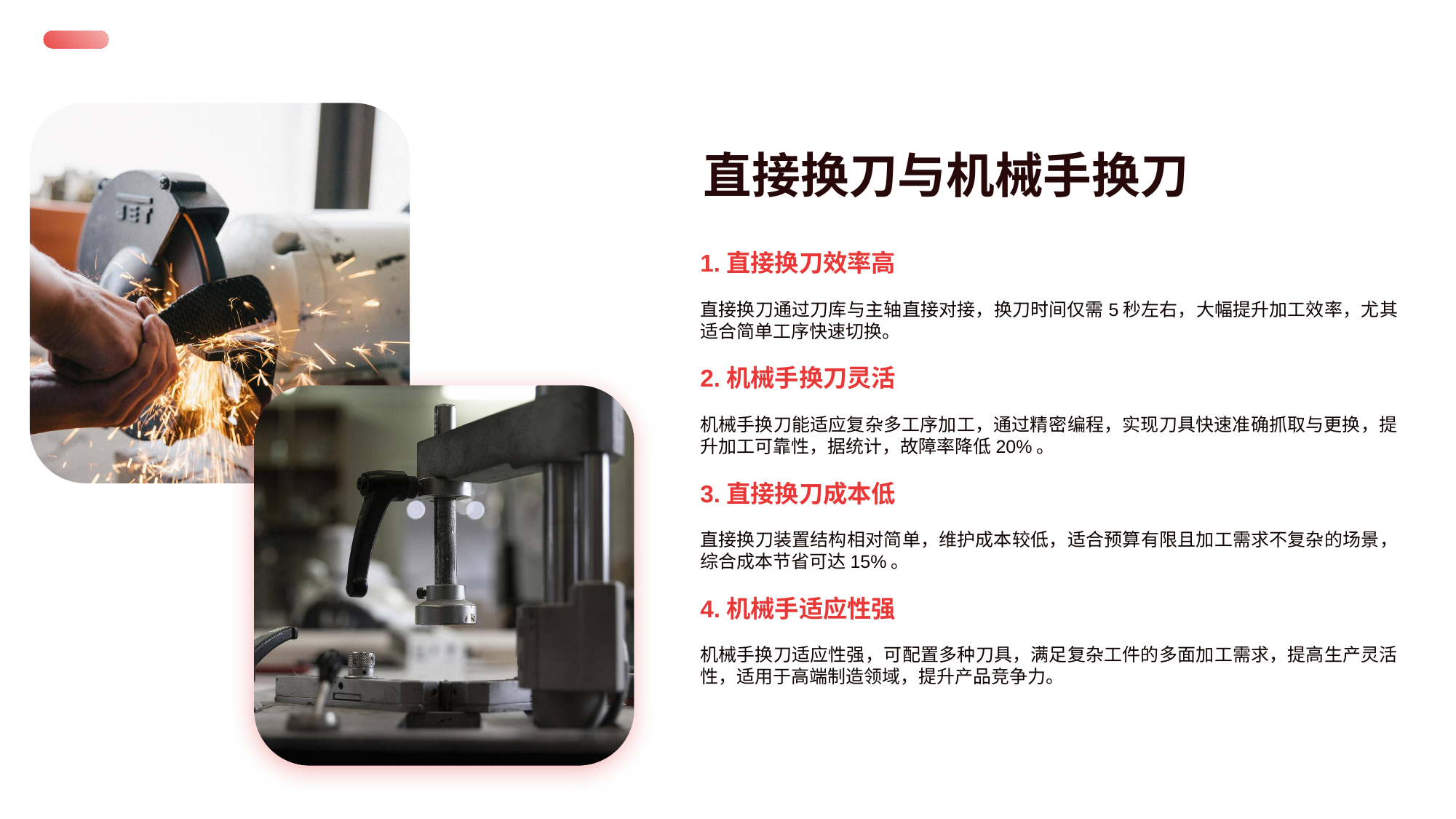

直接换刀与机械手换刀

1.直接换刀效率高
直接换刀通过刀库与主轴直接对接，换刀时间仅需5秒左右，大幅提升加工效率，尤其适合简单工序快速切换。
2.机械手换刀灵活
机械手换刀能适应复杂多工序加工，通过精密编程，实现刀具快速准确抓取与更换，提升加工可靠性，据统计，故障率降低20%。
3.直接换刀成本低
直接换刀装置结构相对简单，维护成本较低，适合预算有限且加工需求不复杂的场景，综合成本节省可达15%。
4.机械手适应性强
机械手换刀适应性强，可配置多种刀具，满足复杂工件的多面加工需求，提高生产灵活性，适用于高端制造领域，提升产品竞争力。